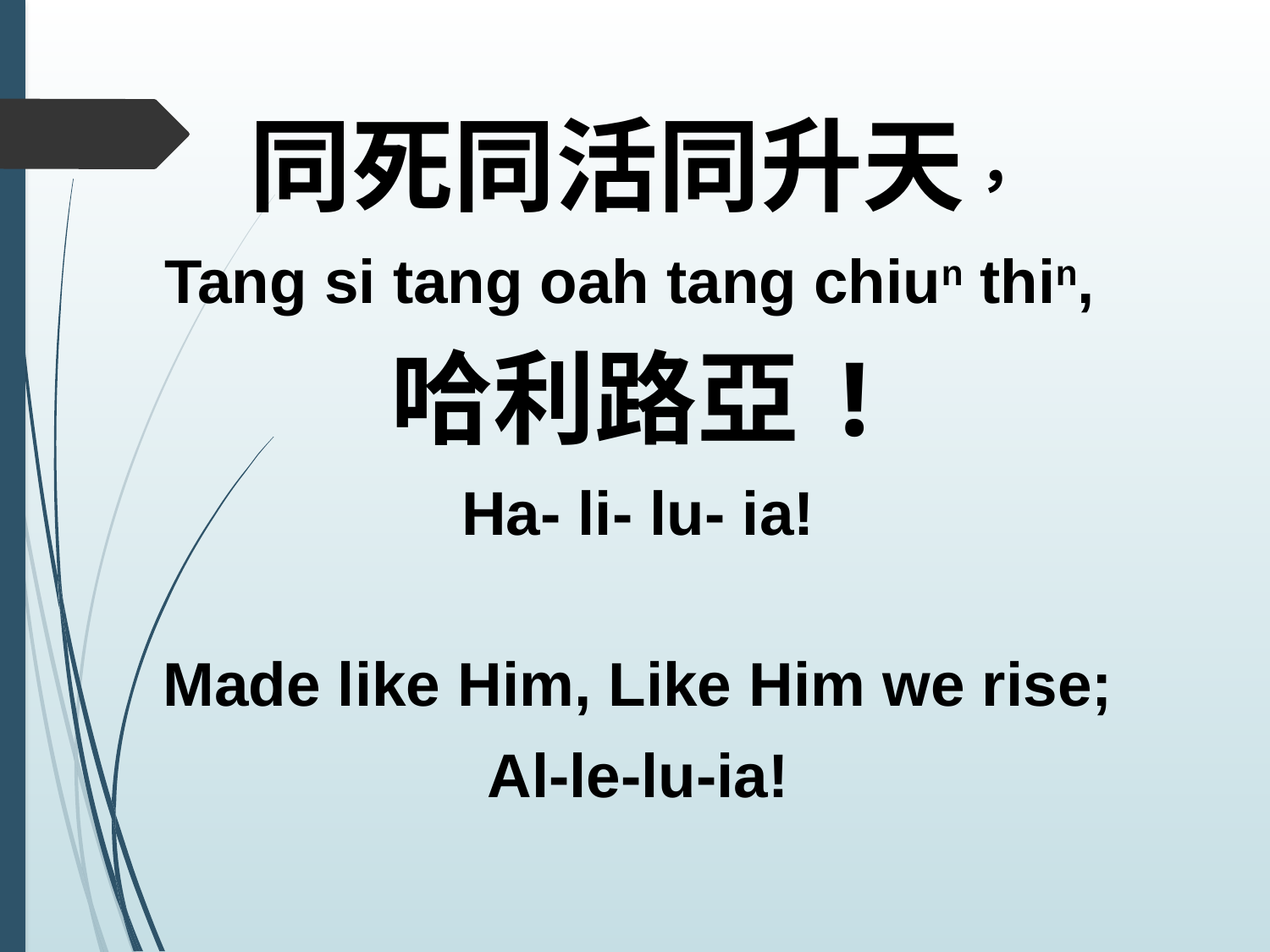

同死同活同升天，
Tang si tang oah tang chiun thin,
哈利路亞!
Ha- li- lu- ia!

Made like Him, Like Him we rise;
Al-le-lu-ia!